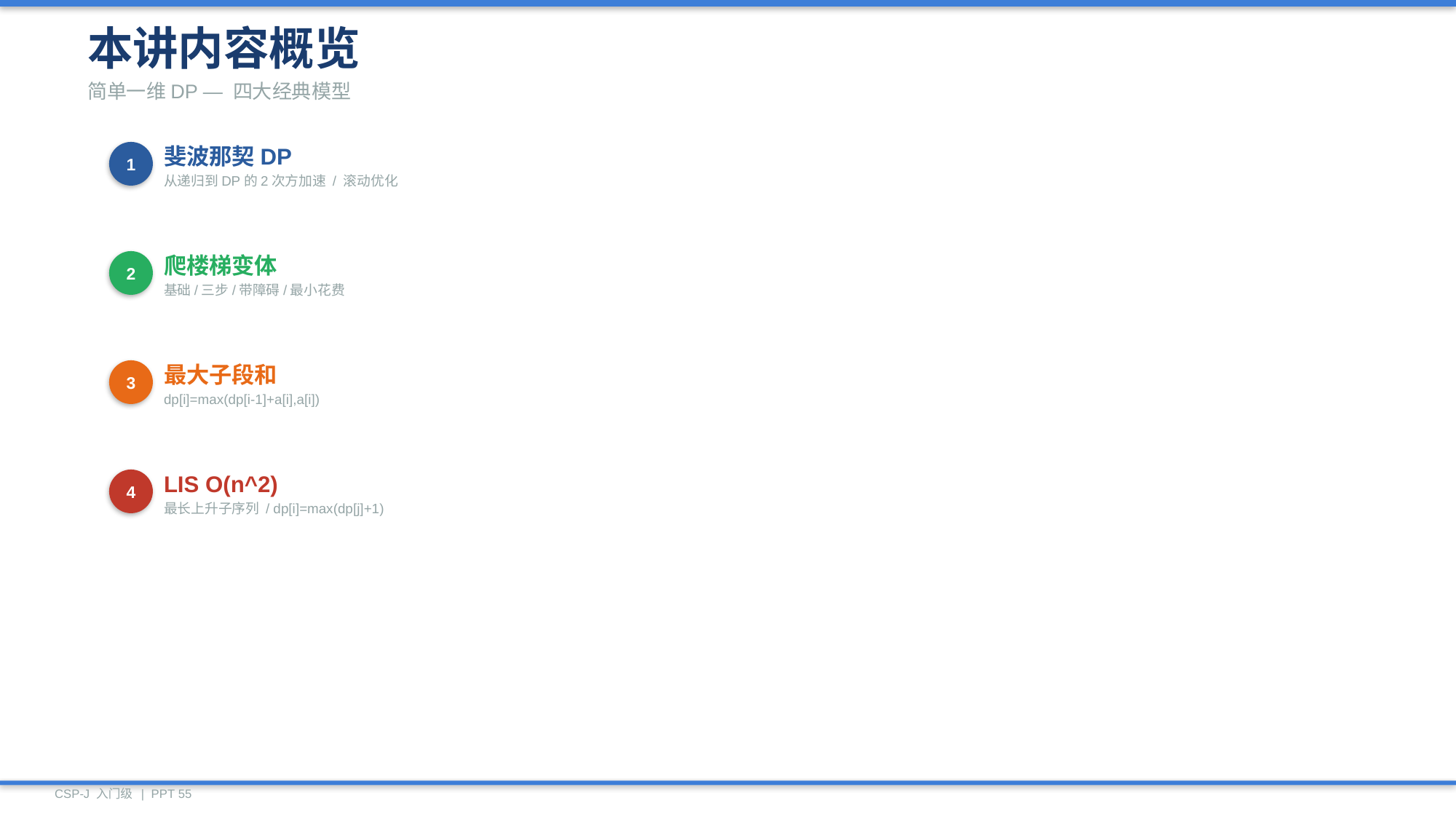

本讲内容概览
简单一维DP — 四大经典模型
1
斐波那契DP
从递归到DP的2次方加速 / 滚动优化
2
爬楼梯变体
基础/三步/带障碍/最小花费
3
最大子段和
dp[i]=max(dp[i-1]+a[i],a[i])
4
LIS O(n^2)
最长上升子序列 / dp[i]=max(dp[j]+1)

CSP-J 入门级  |  PPT 55